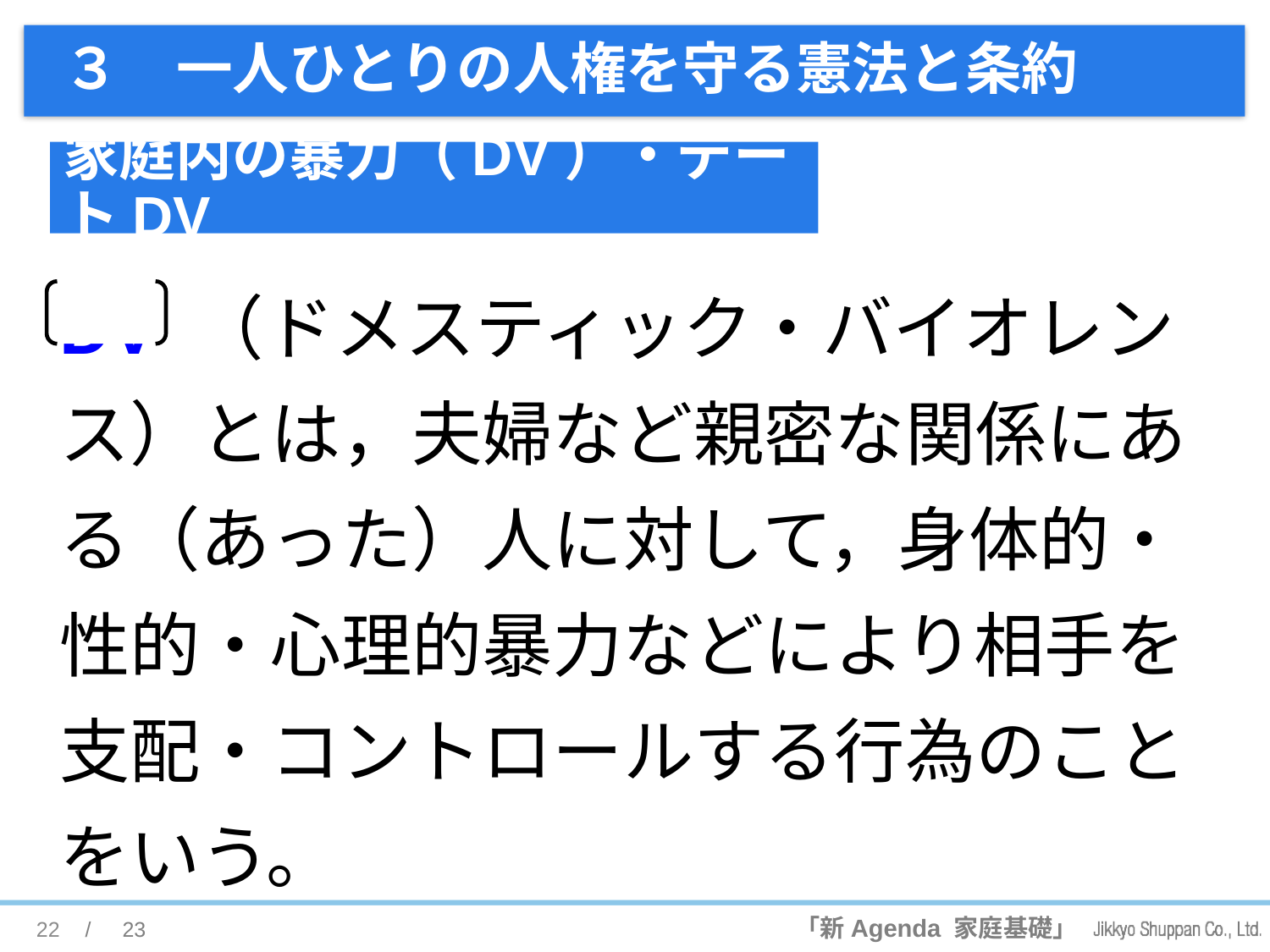

# ３　一人ひとりの人権を守る憲法と条約
家庭内の暴力（DV）・デートDV
DV （ドメスティック・バイオレンス）とは，夫婦など親密な関係にある（あった）人に対して，身体的・性的・心理的暴力などにより相手を支配・コントロールする行為のことをいう。

22